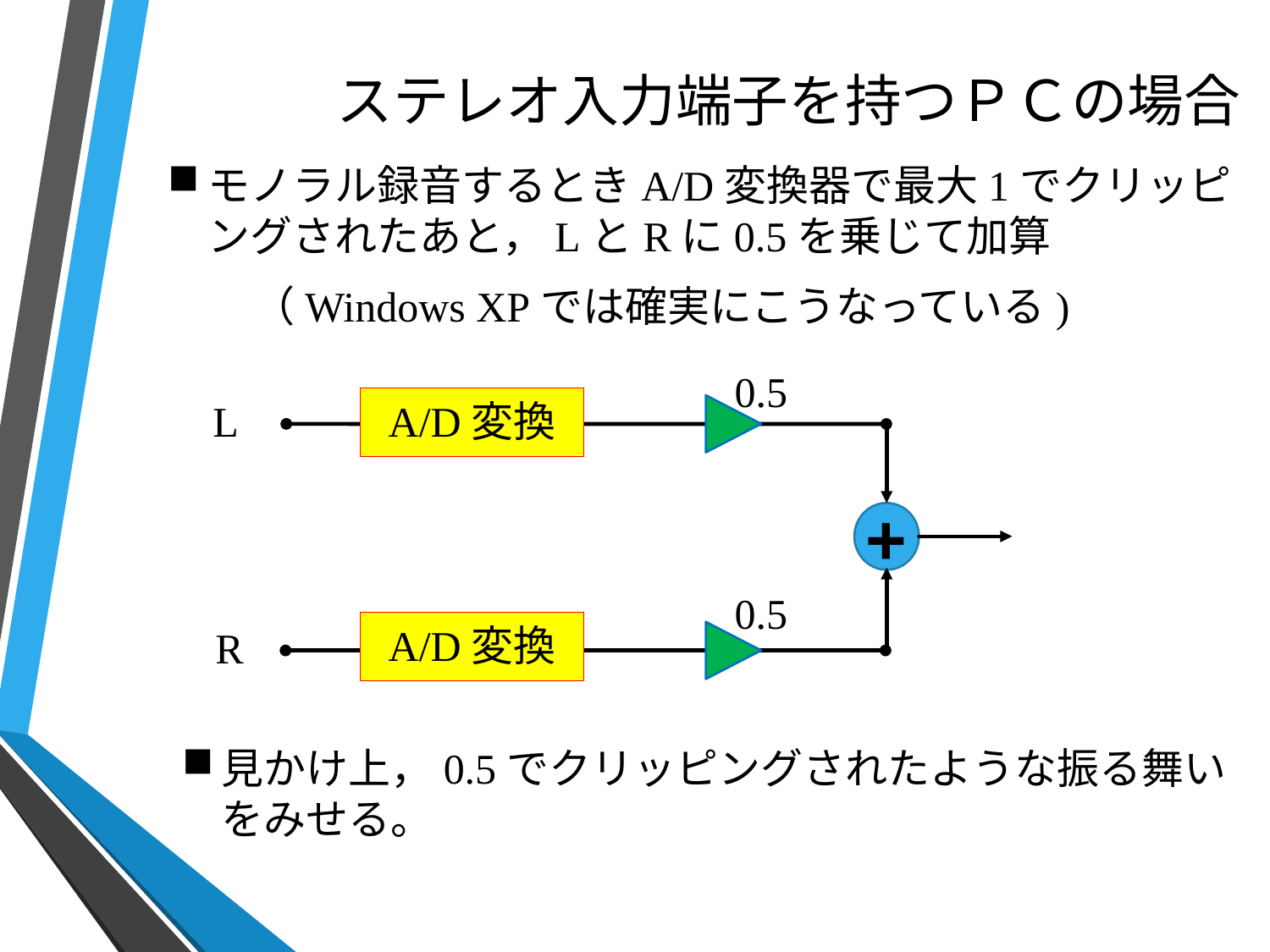

# ステレオ入力端子を持つＰＣの場合
モノラル録音するときA/D変換器で最大1でクリッピングされたあと，LとRに0.5を乗じて加算
　　（Windows XPでは確実にこうなっている)

0.5
A/D変換
L

+
0.5
A/D変換
R

見かけ上，0.5でクリッピングされたような振る舞いをみせる。